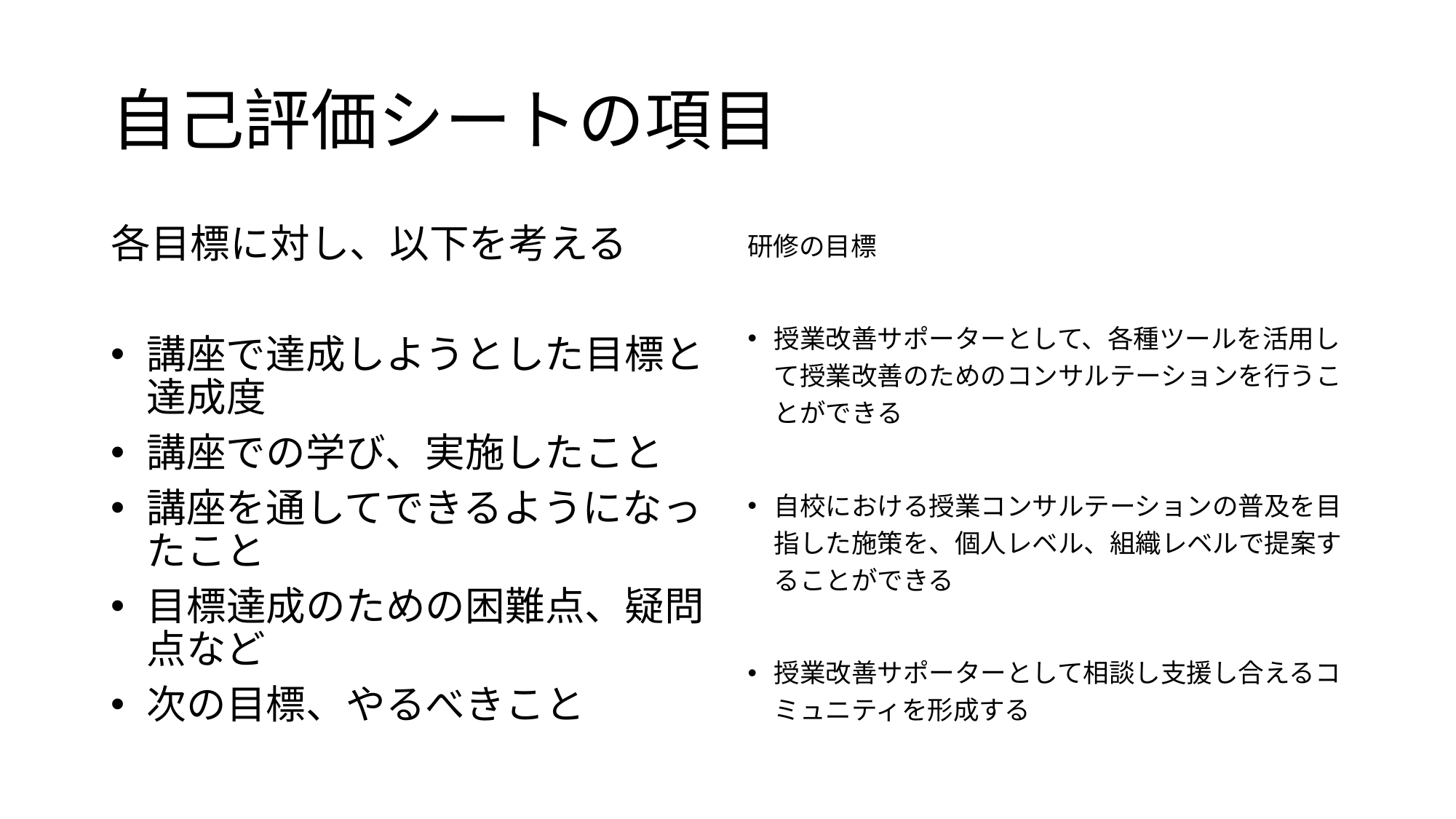

# 自己評価シートの項目
各目標に対し、以下を考える

講座で達成しようとした目標と達成度
講座での学び、実施したこと
講座を通してできるようになったこと
目標達成のための困難点、疑問点など
次の目標、やるべきこと

研修の目標

授業改善サポーターとして、各種ツールを活用して授業改善のためのコンサルテーションを行うことができる

自校における授業コンサルテーションの普及を目指した施策を、個人レベル、組織レベルで提案することができる

授業改善サポーターとして相談し支援し合えるコミュニティを形成する